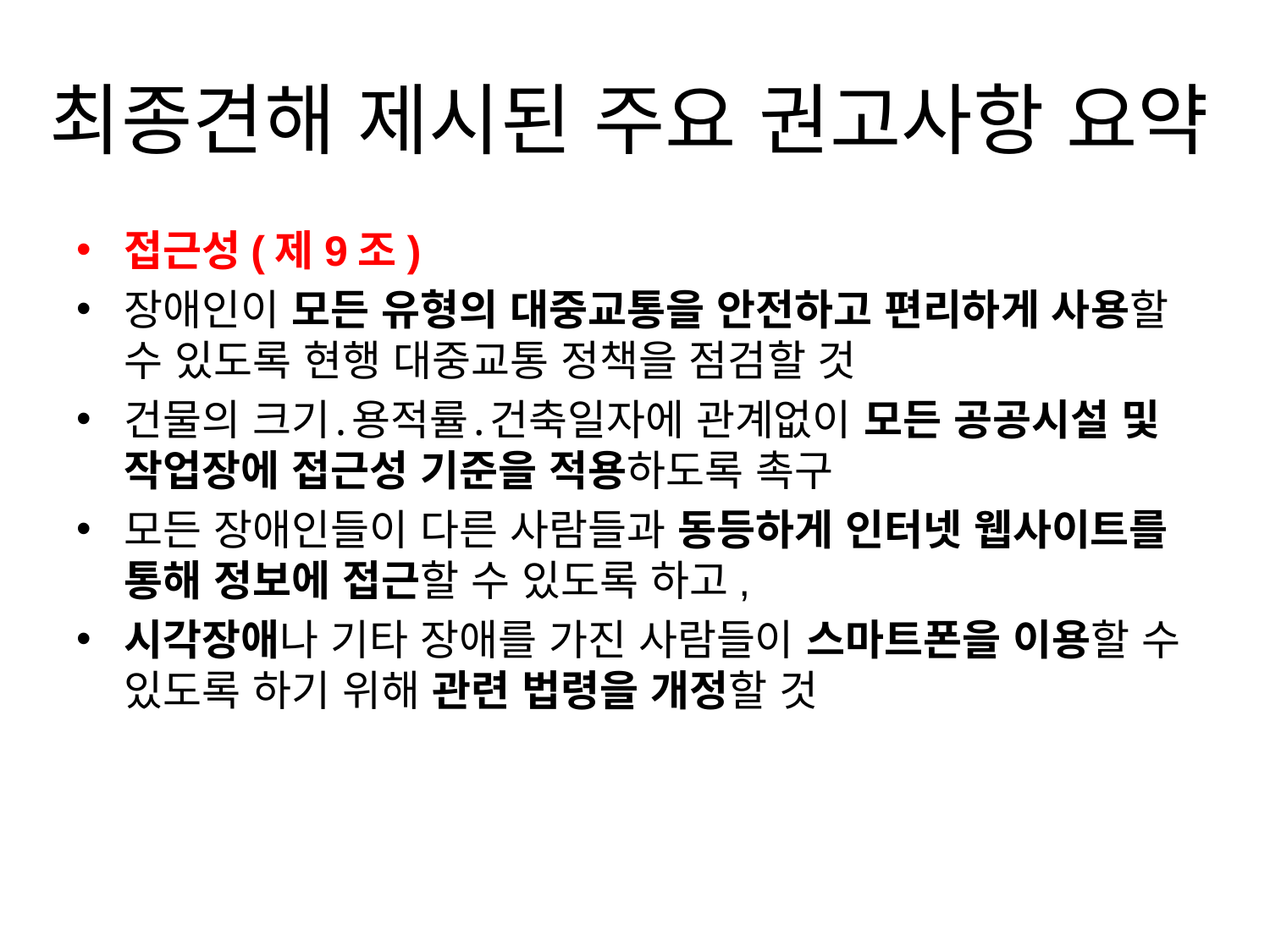

# 최종견해 제시된 주요 권고사항 요약
접근성(제9조)
장애인이 모든 유형의 대중교통을 안전하고 편리하게 사용할 수 있도록 현행 대중교통 정책을 점검할 것
건물의 크기․용적률․건축일자에 관계없이 모든 공공시설 및 작업장에 접근성 기준을 적용하도록 촉구
모든 장애인들이 다른 사람들과 동등하게 인터넷 웹사이트를 통해 정보에 접근할 수 있도록 하고,
시각장애나 기타 장애를 가진 사람들이 스마트폰을 이용할 수 있도록 하기 위해 관련 법령을 개정할 것